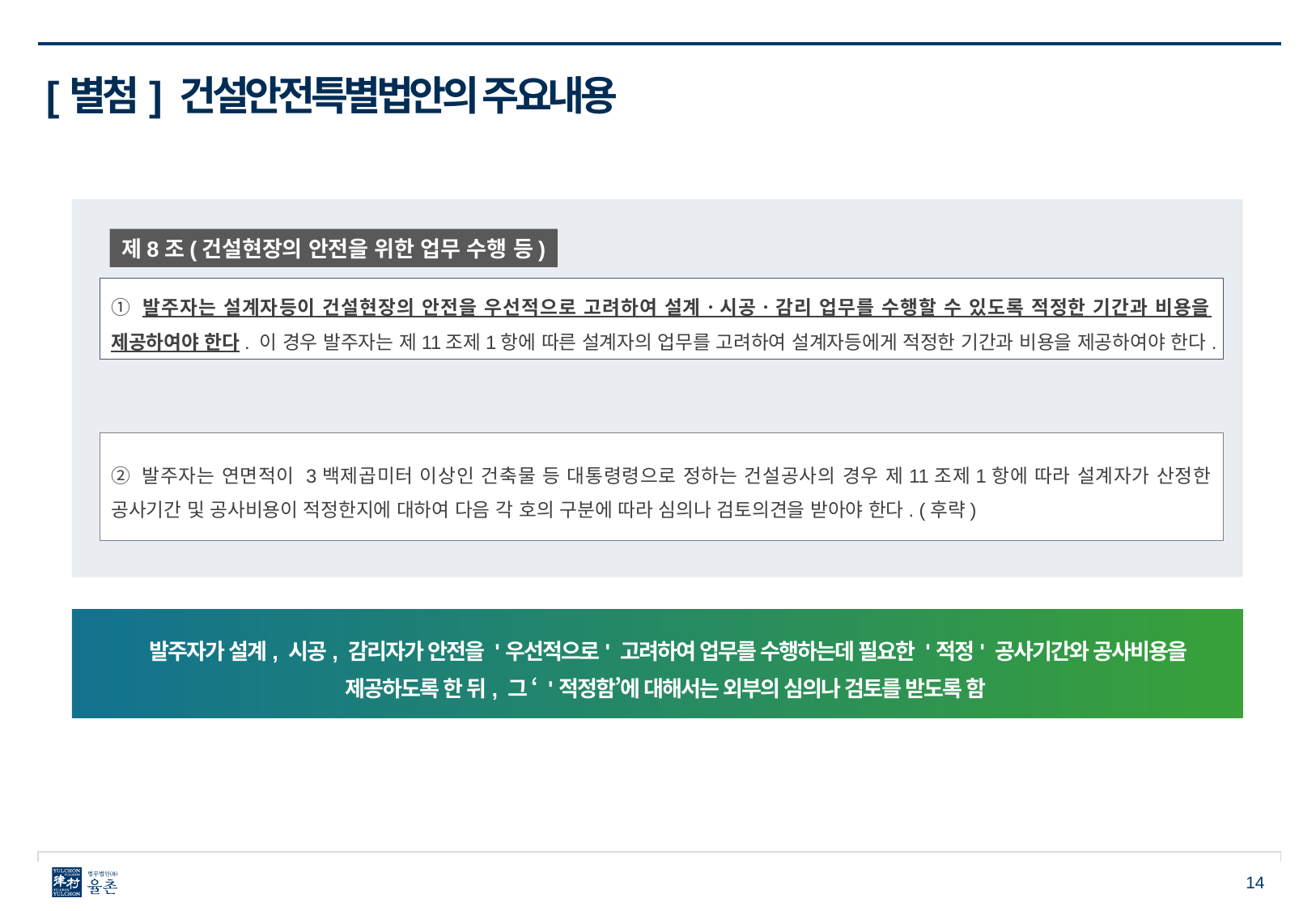

[별첨] 건설안전특별법안의 주요내용

제8조(건설현장의 안전을 위한 업무 수행 등)
① 발주자는 설계자등이 건설현장의 안전을 우선적으로 고려하여 설계ㆍ시공ㆍ감리 업무를 수행할 수 있도록 적정한 기간과 비용을 제공하여야 한다. 이 경우 발주자는 제11조제1항에 따른 설계자의 업무를 고려하여 설계자등에게 적정한 기간과 비용을 제공하여야 한다.
② 발주자는 연면적이 3백제곱미터 이상인 건축물 등 대통령령으로 정하는 건설공사의 경우 제11조제1항에 따라 설계자가 산정한 공사기간 및 공사비용이 적정한지에 대하여 다음 각 호의 구분에 따라 심의나 검토의견을 받아야 한다. (후략)
발주자가 설계, 시공, 감리자가 안전을 '우선적으로' 고려하여 업무를 수행하는데 필요한 '적정' 공사기간와 공사비용을 제공하도록 한 뒤, 그 ‘ '적정함’에 대해서는 외부의 심의나 검토를 받도록 함
14